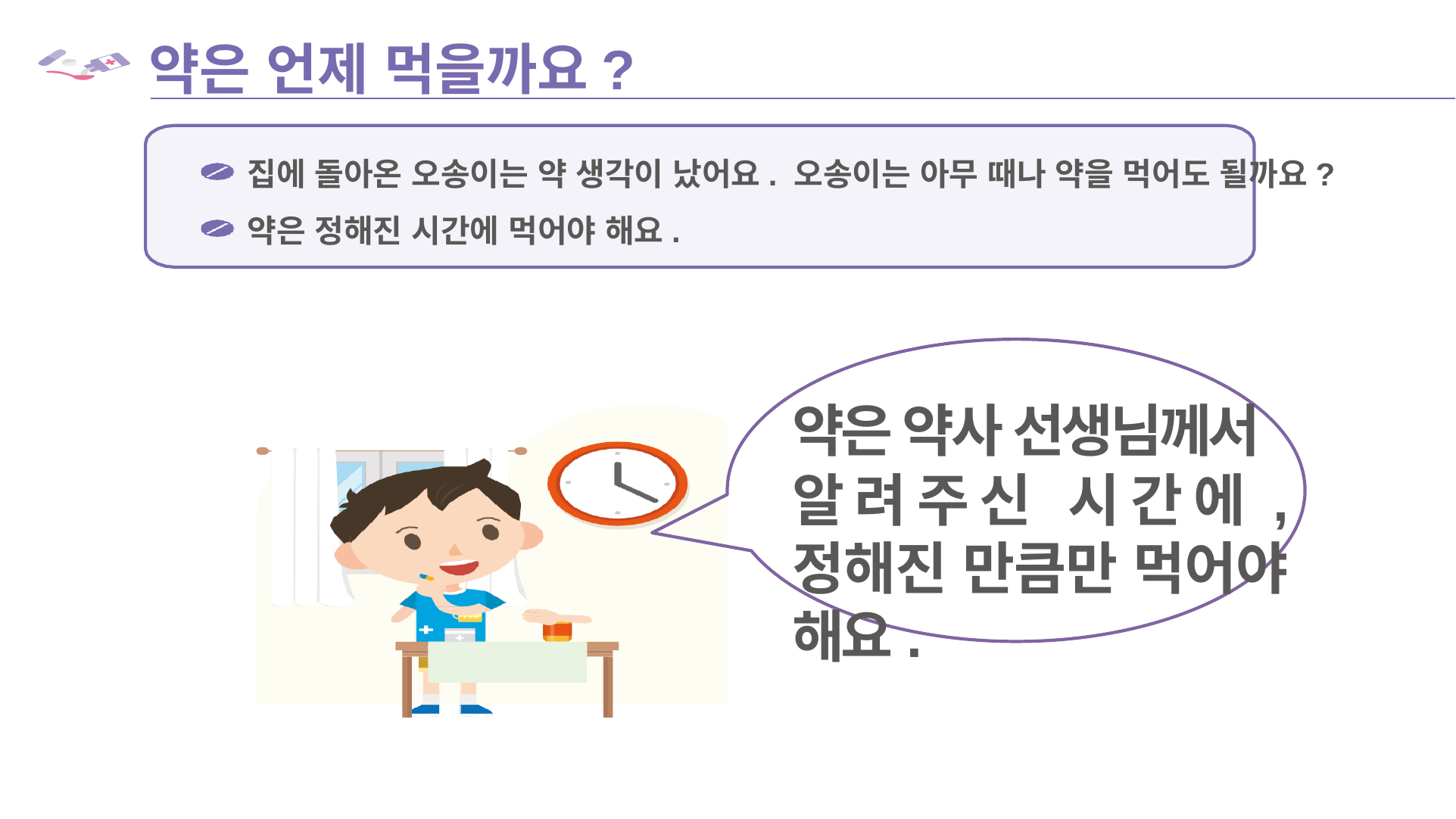

# 약은 언제 먹을까요?

집에 돌아온 오송이는 약 생각이 났어요. 오송이는 아무 때나 약을 먹어도 될까요?
약은 정해진 시간에 먹어야 해요.

약은 약사 선생님께서
알려주신 시간에, 정해진 만큼만 먹어야 해요.